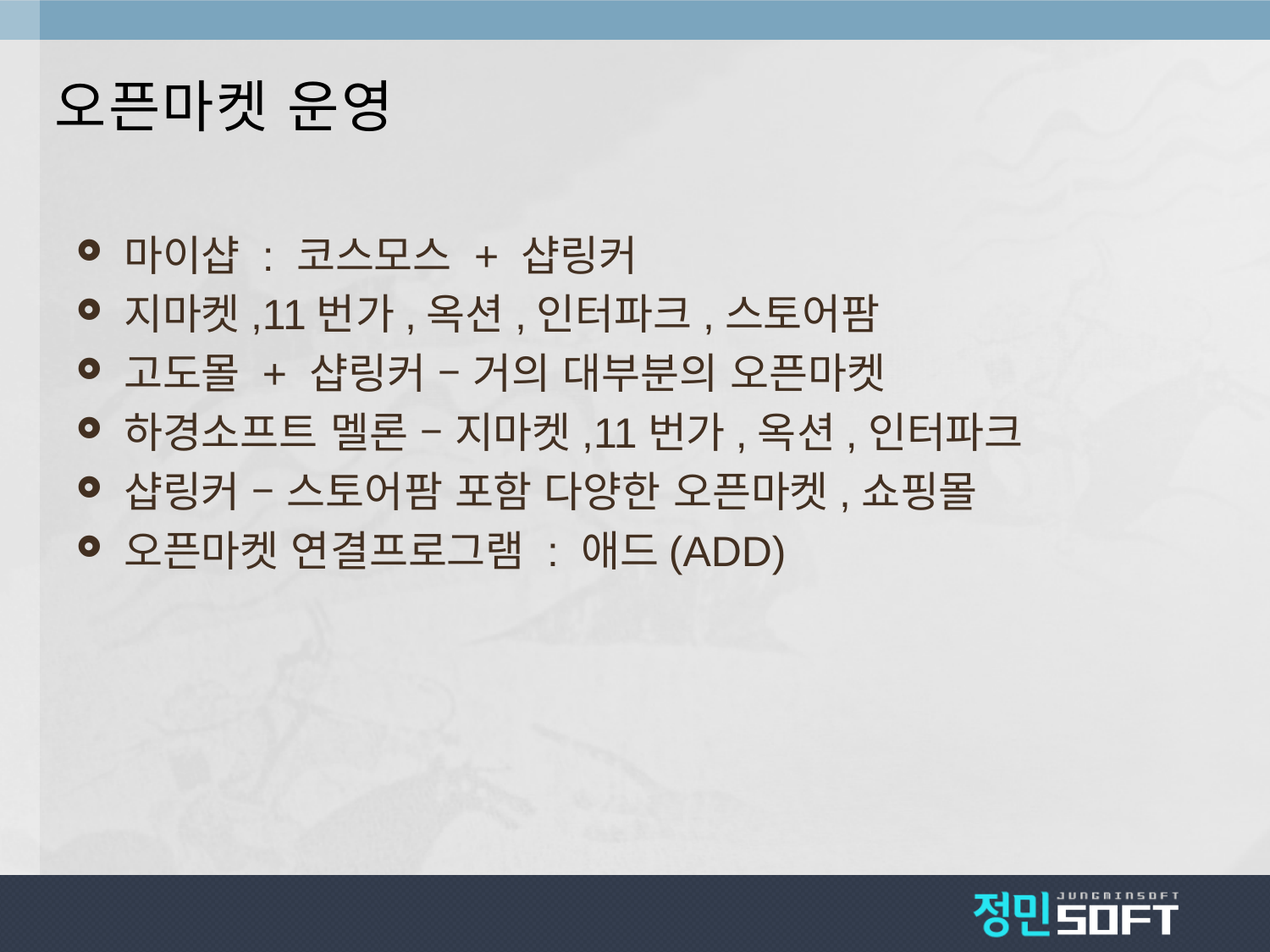

# 오픈마켓 운영
마이샵 : 코스모스 + 샵링커
지마켓,11번가,옥션,인터파크,스토어팜
고도몰 + 샵링커 – 거의 대부분의 오픈마켓
하경소프트 멜론 – 지마켓,11번가,옥션,인터파크
샵링커 – 스토어팜 포함 다양한 오픈마켓,쇼핑몰
오픈마켓 연결프로그램 : 애드(ADD)